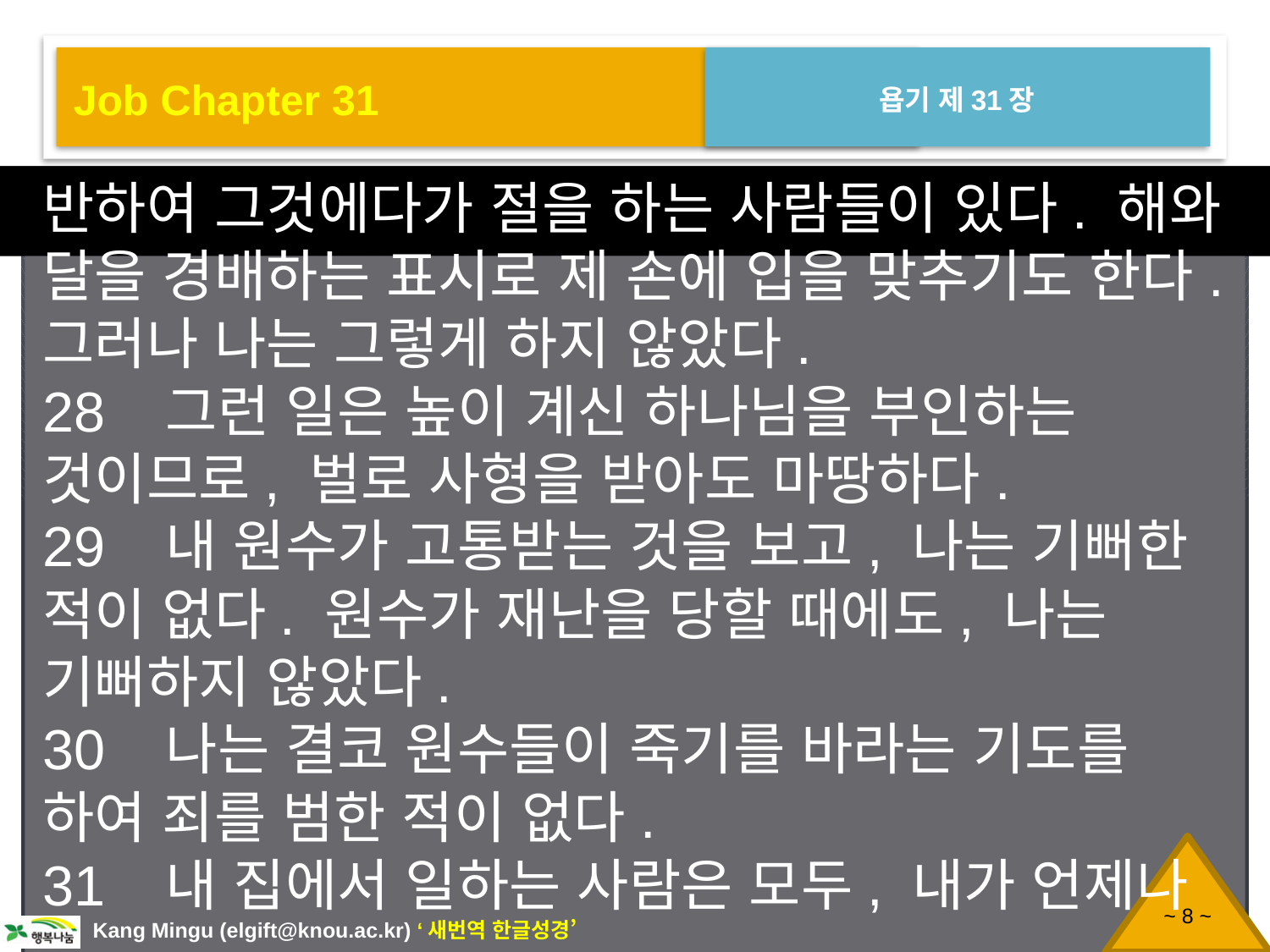

Job Chapter 31
욥기 제31장
반하여 그것에다가 절을 하는 사람들이 있다. 해와 달을 경배하는 표시로 제 손에 입을 맞추기도 한다. 그러나 나는 그렇게 하지 않았다.
28   그런 일은 높이 계신 하나님을 부인하는 것이므로, 벌로 사형을 받아도 마땅하다.
29   내 원수가 고통받는 것을 보고, 나는 기뻐한 적이 없다. 원수가 재난을 당할 때에도, 나는 기뻐하지 않았다.
30   나는 결코 원수들이 죽기를 바라는 기도를 하여 죄를 범한 적이 없다.
31   내 집에서 일하는 사람은 모두, 내가 언제나